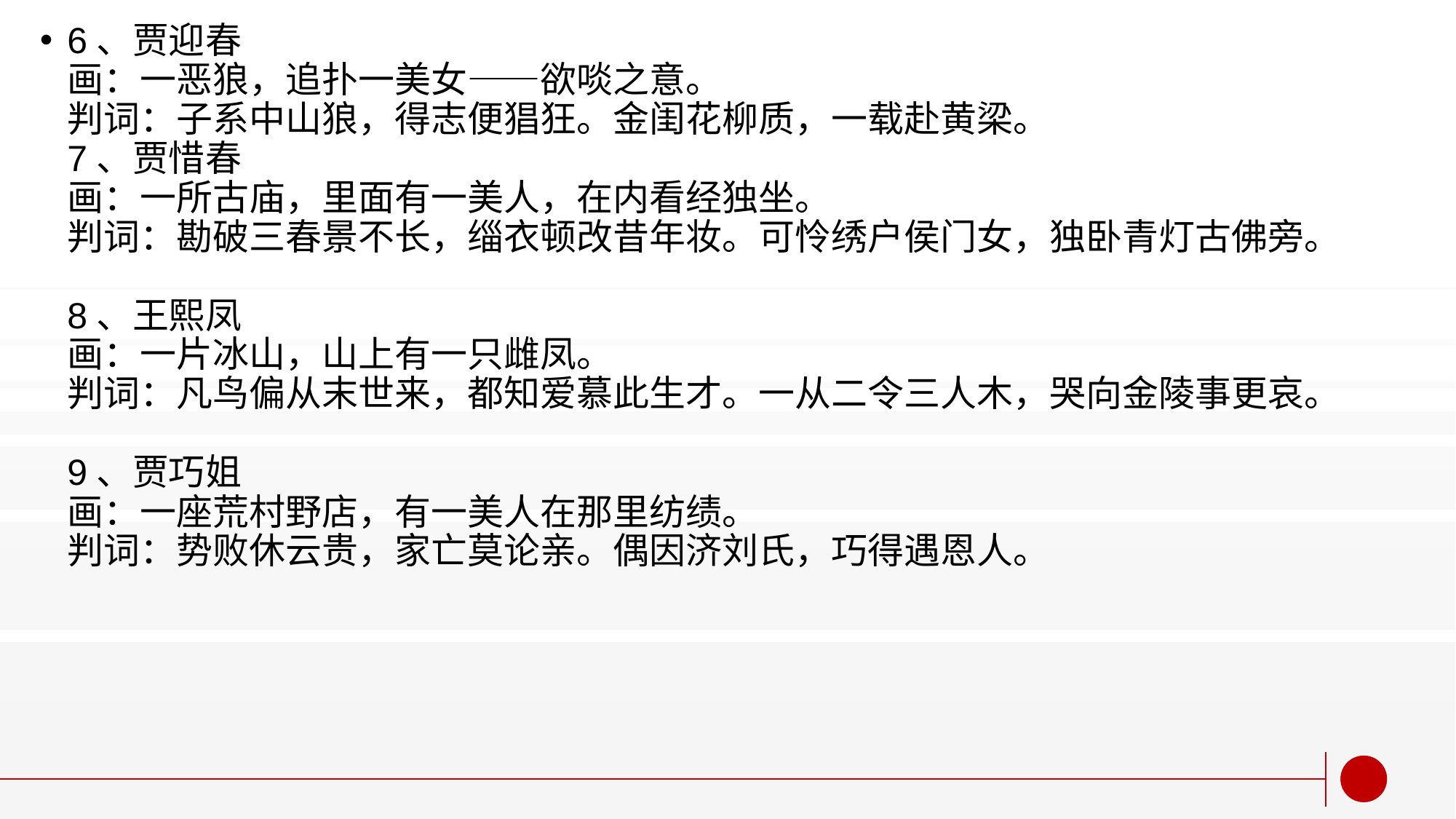

6、贾迎春
画：一恶狼，追扑一美女——欲啖之意。
判词：子系中山狼，得志便猖狂。金闺花柳质，一载赴黄梁。
7、贾惜春
画：一所古庙，里面有一美人，在内看经独坐。
判词：勘破三春景不长，缁衣顿改昔年妆。可怜绣户侯门女，独卧青灯古佛旁。
8、王熙凤
画：一片冰山，山上有一只雌凤。
判词：凡鸟偏从末世来，都知爱慕此生才。一从二令三人木，哭向金陵事更哀。
9、贾巧姐
画：一座荒村野店，有一美人在那里纺绩。
判词：势败休云贵，家亡莫论亲。偶因济刘氏，巧得遇恩人。